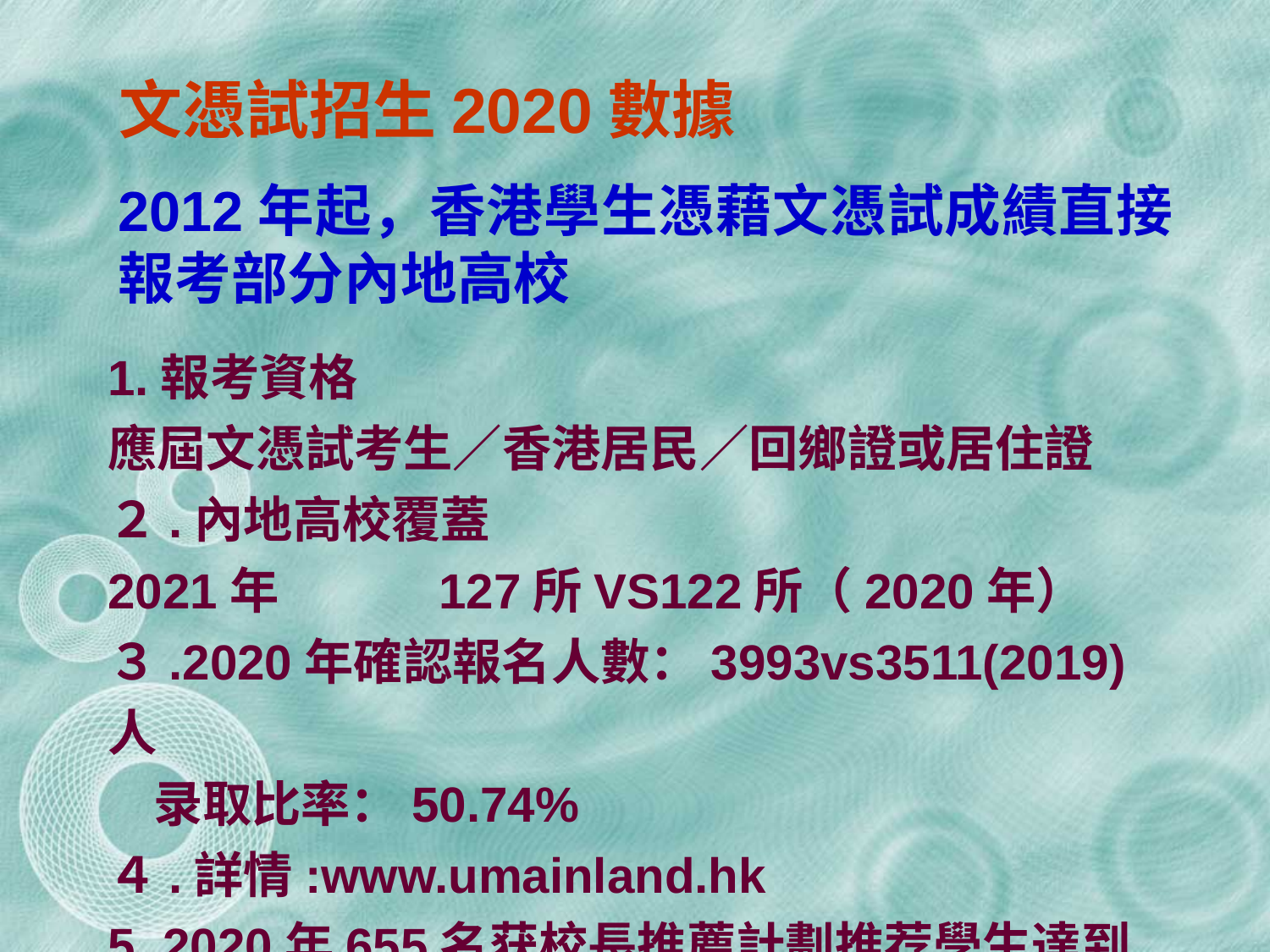

文憑試招生2020數據
2012年起，香港學生憑藉文憑試成績直接報考部分內地高校
1.報考資格
應屆文憑試考生／香港居民／回鄉證或居住證
２.內地高校覆蓋
2021年　　　127所VS122所（2020年）
３.2020年確認報名人數：3993vs3511(2019)人
   录取比率：50.74%
４.詳情:www.umainland.hk
5. 2020年655名获校長推薦計劃推荐學生達到“2222”且四科总分十分以上